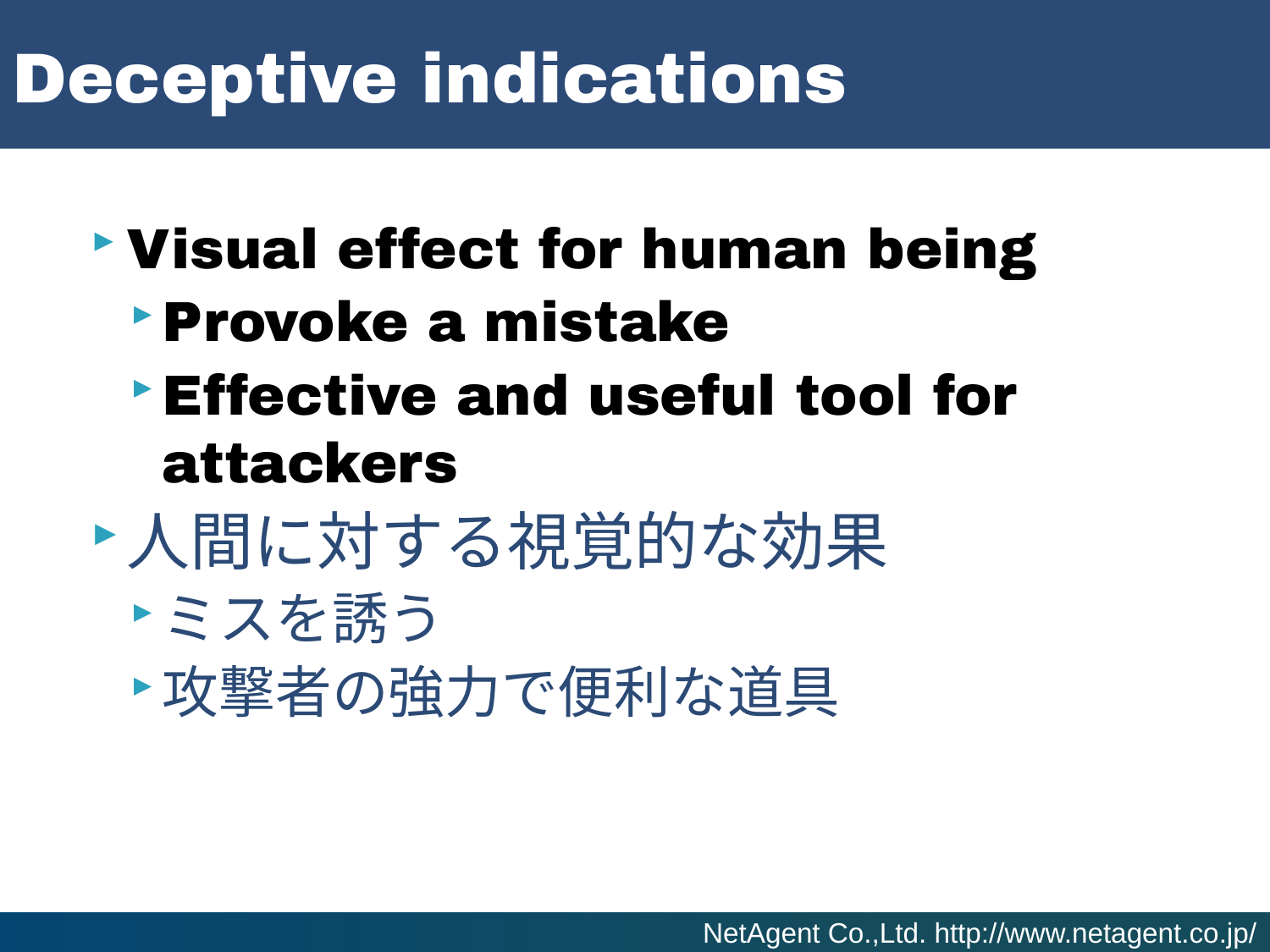

# Deceptive indications
Visual effect for human being
Provoke a mistake
Effective and useful tool for attackers
人間に対する視覚的な効果
ミスを誘う
攻撃者の強力で便利な道具